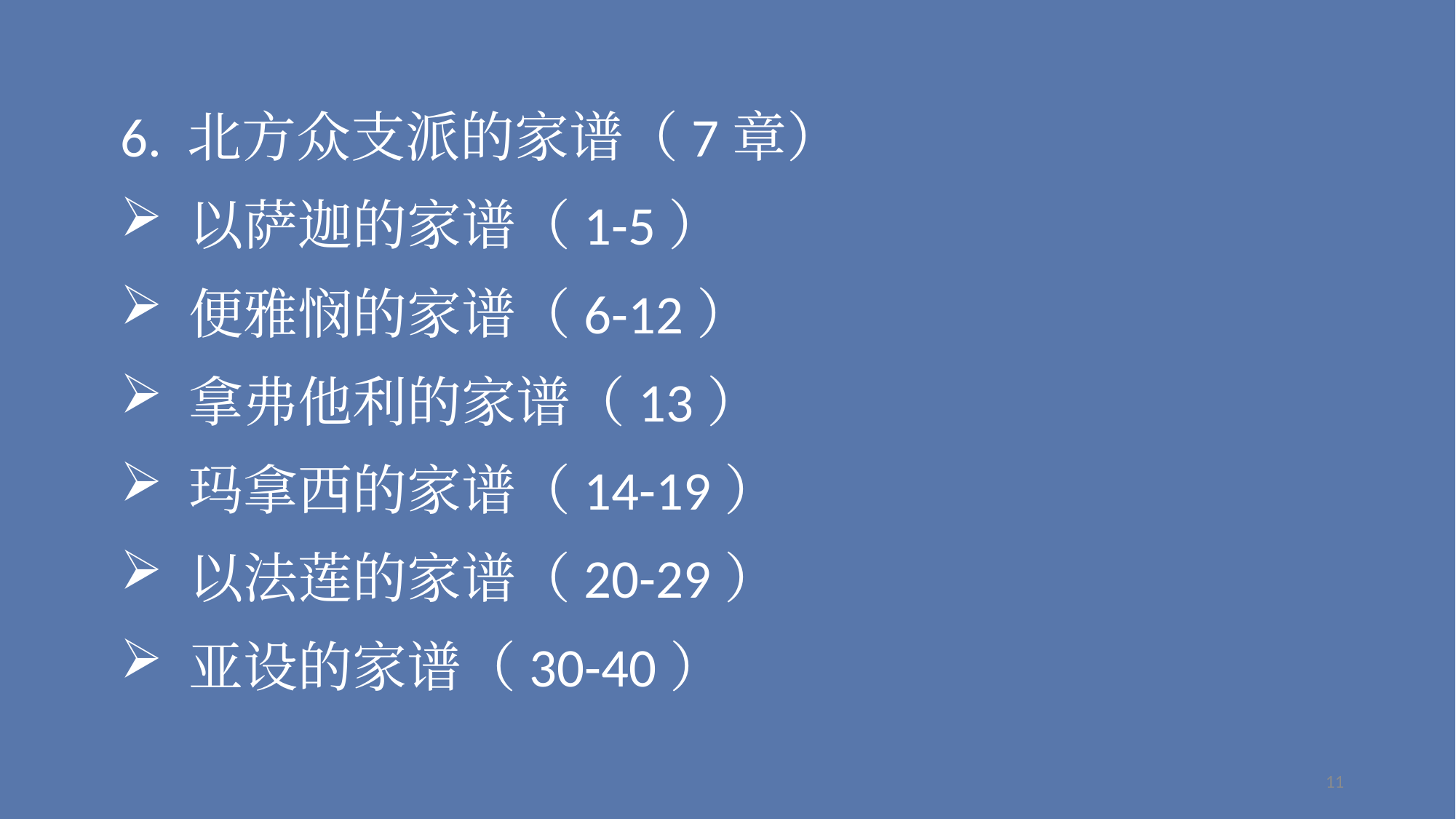

6. 北方众支派的家谱（7章）
以萨迦的家谱（1-5）
便雅悯的家谱（6-12）
拿弗他利的家谱（13）
玛拿西的家谱（14-19）
以法莲的家谱（20-29）
亚设的家谱（30-40）

11